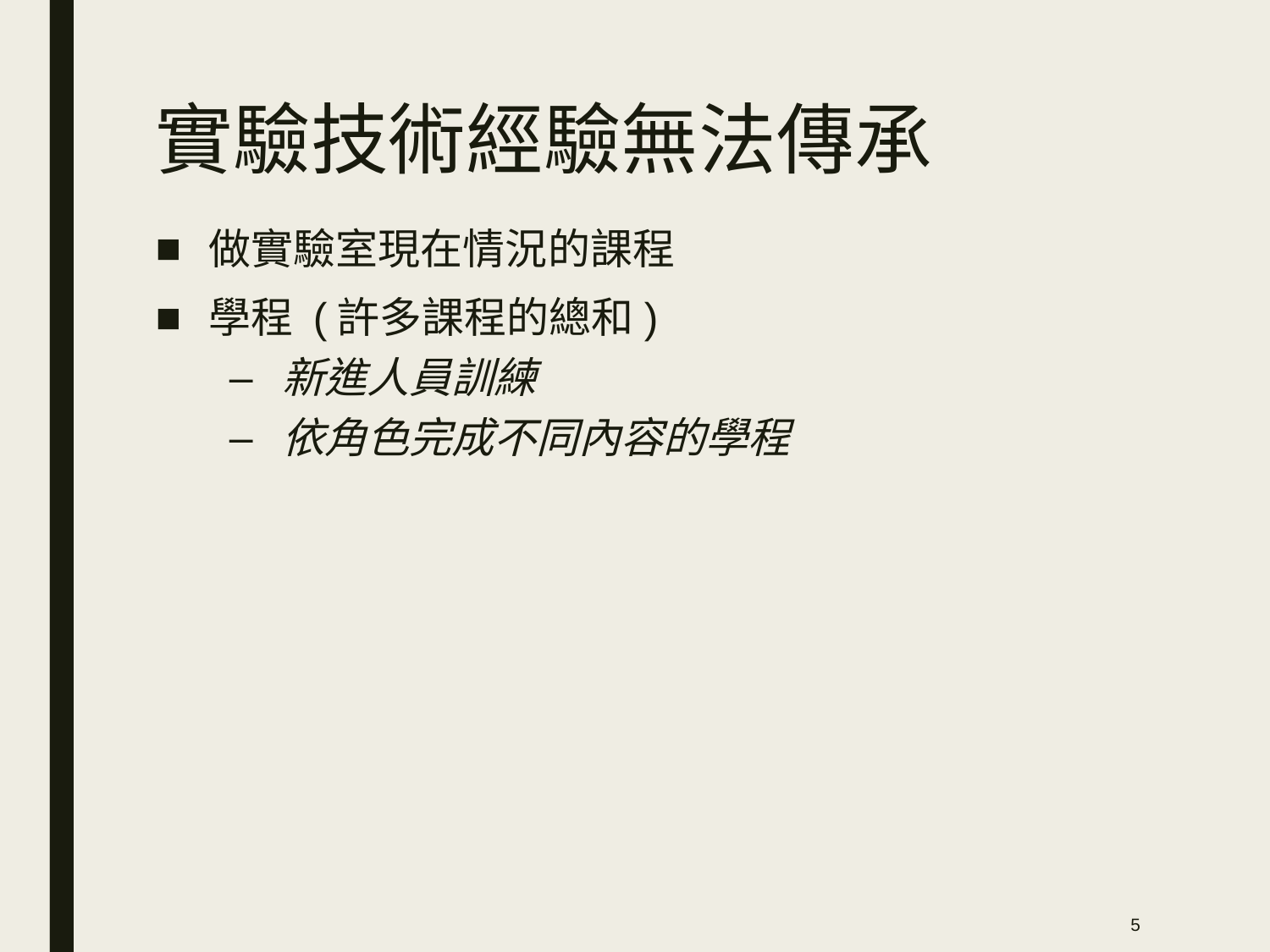

# 實驗技術經驗無法傳承
做實驗室現在情況的課程
學程 (許多課程的總和)
新進人員訓練
依角色完成不同內容的學程
5